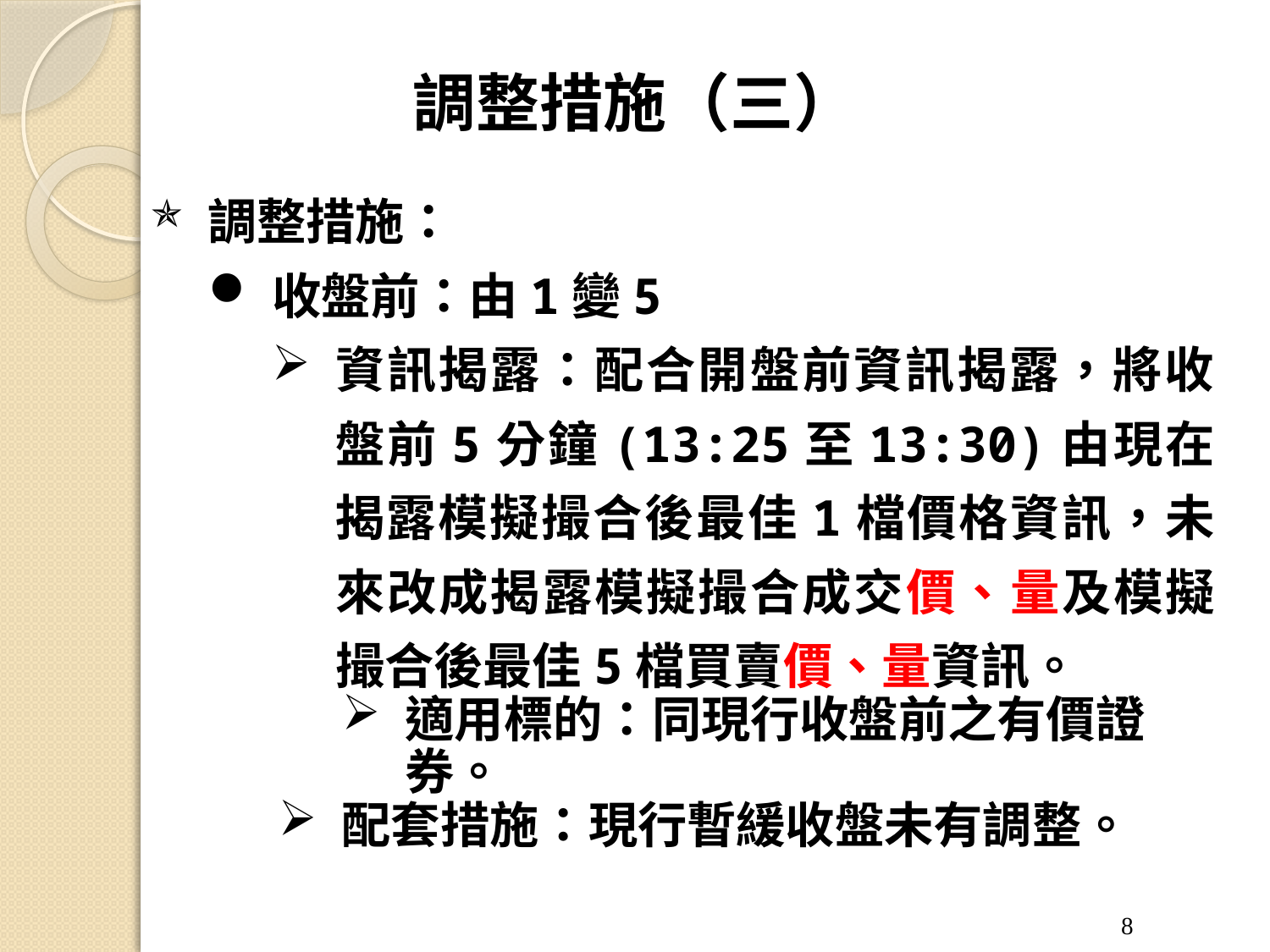

# 調整措施（三）
調整措施：
收盤前：由1變5
資訊揭露：配合開盤前資訊揭露，將收盤前5分鐘(13:25至13:30)由現在揭露模擬撮合後最佳1檔價格資訊，未來改成揭露模擬撮合成交價、量及模擬撮合後最佳5檔買賣價、量資訊。
適用標的：同現行收盤前之有價證券。
配套措施：現行暫緩收盤未有調整。

8